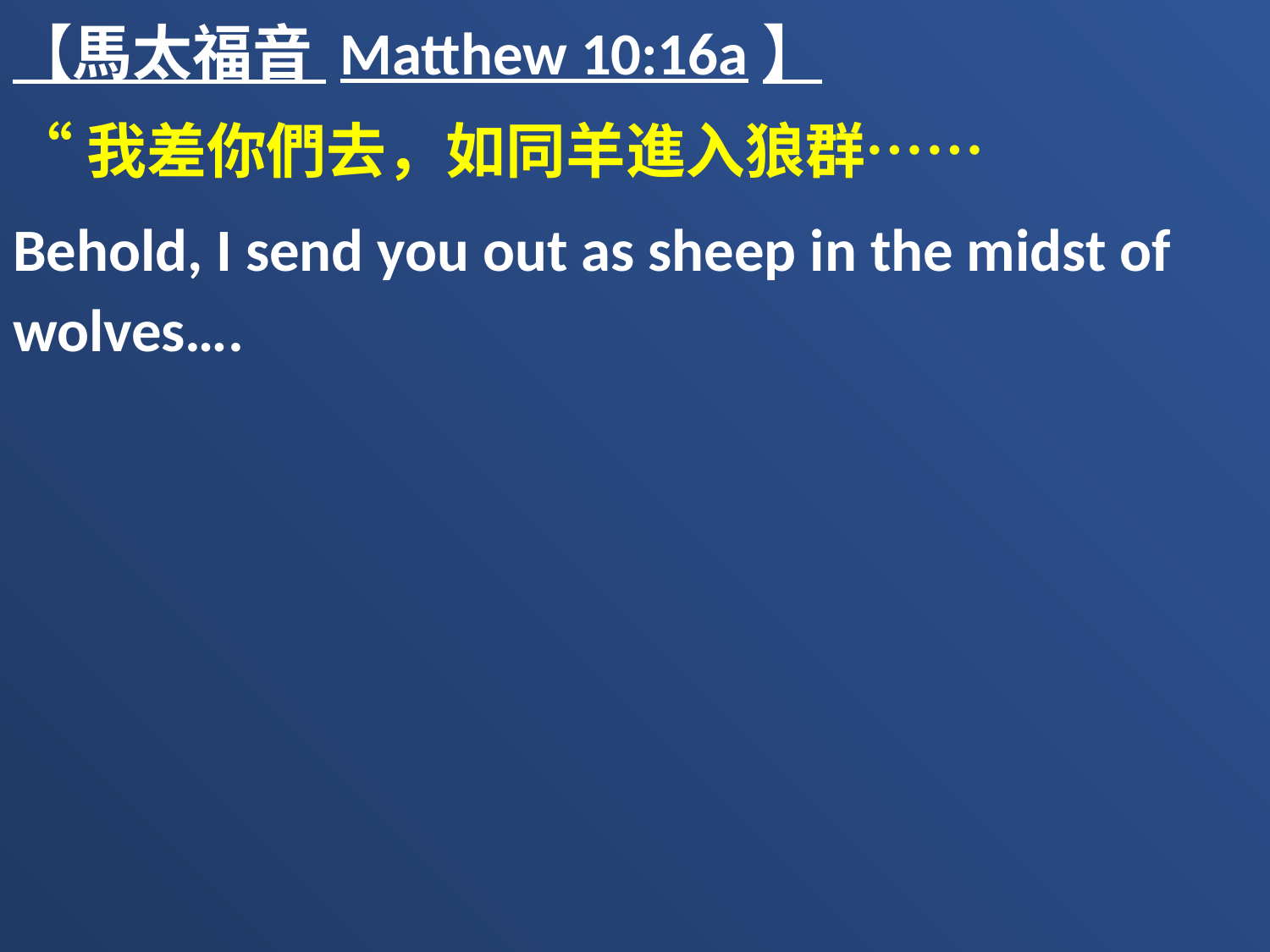

【馬太福音 Matthew 10:16a】
“我差你們去，如同羊進入狼群……
Behold, I send you out as sheep in the midst of wolves….